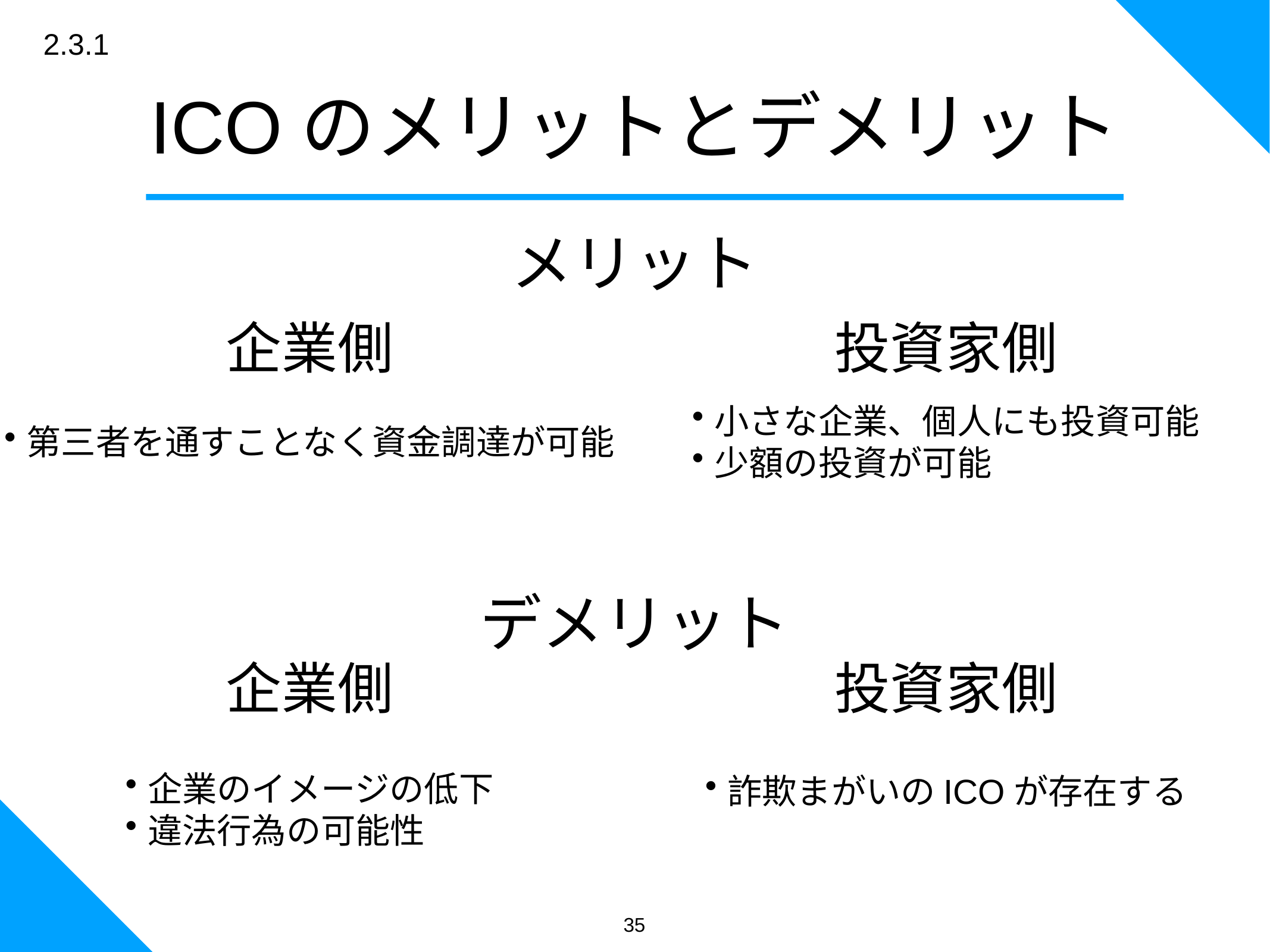

2.3.1
ICOのメリットとデメリット
メリット
企業側
投資家側
小さな企業、個人にも投資可能
少額の投資が可能
第三者を通すことなく資金調達が可能
デメリット
企業側
投資家側
企業のイメージの低下
違法行為の可能性
詐欺まがいのICOが存在する
35